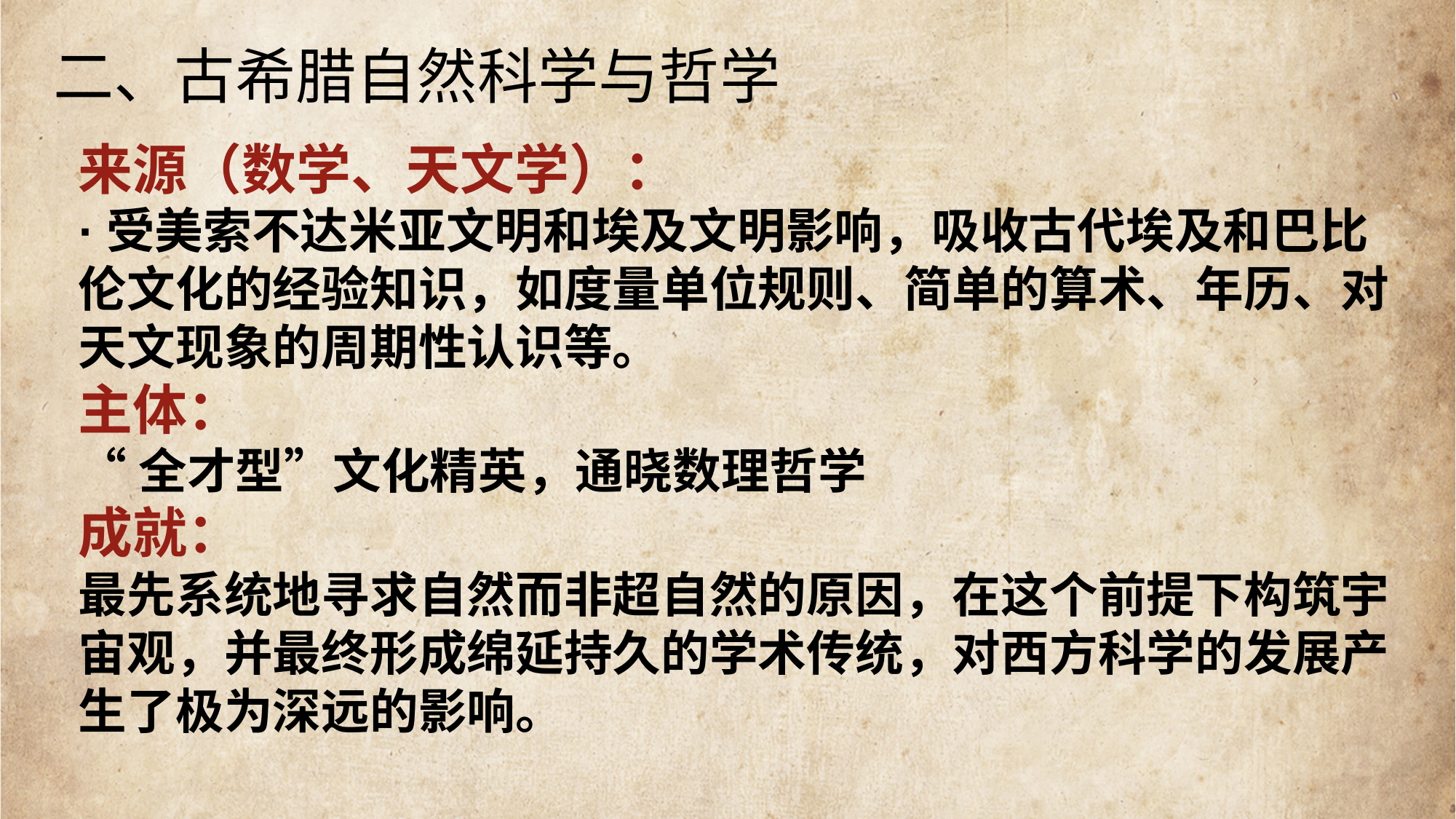

二、古希腊自然科学与哲学
来源（数学、天文学）：
·受美索不达米亚文明和埃及文明影响，吸收古代埃及和巴比伦文化的经验知识，如度量单位规则、简单的算术、年历、对天文现象的周期性认识等。
主体：
“全才型”文化精英，通晓数理哲学
成就：
最先系统地寻求自然而非超自然的原因，在这个前提下构筑宇宙观，并最终形成绵延持久的学术传统，对西方科学的发展产生了极为深远的影响。